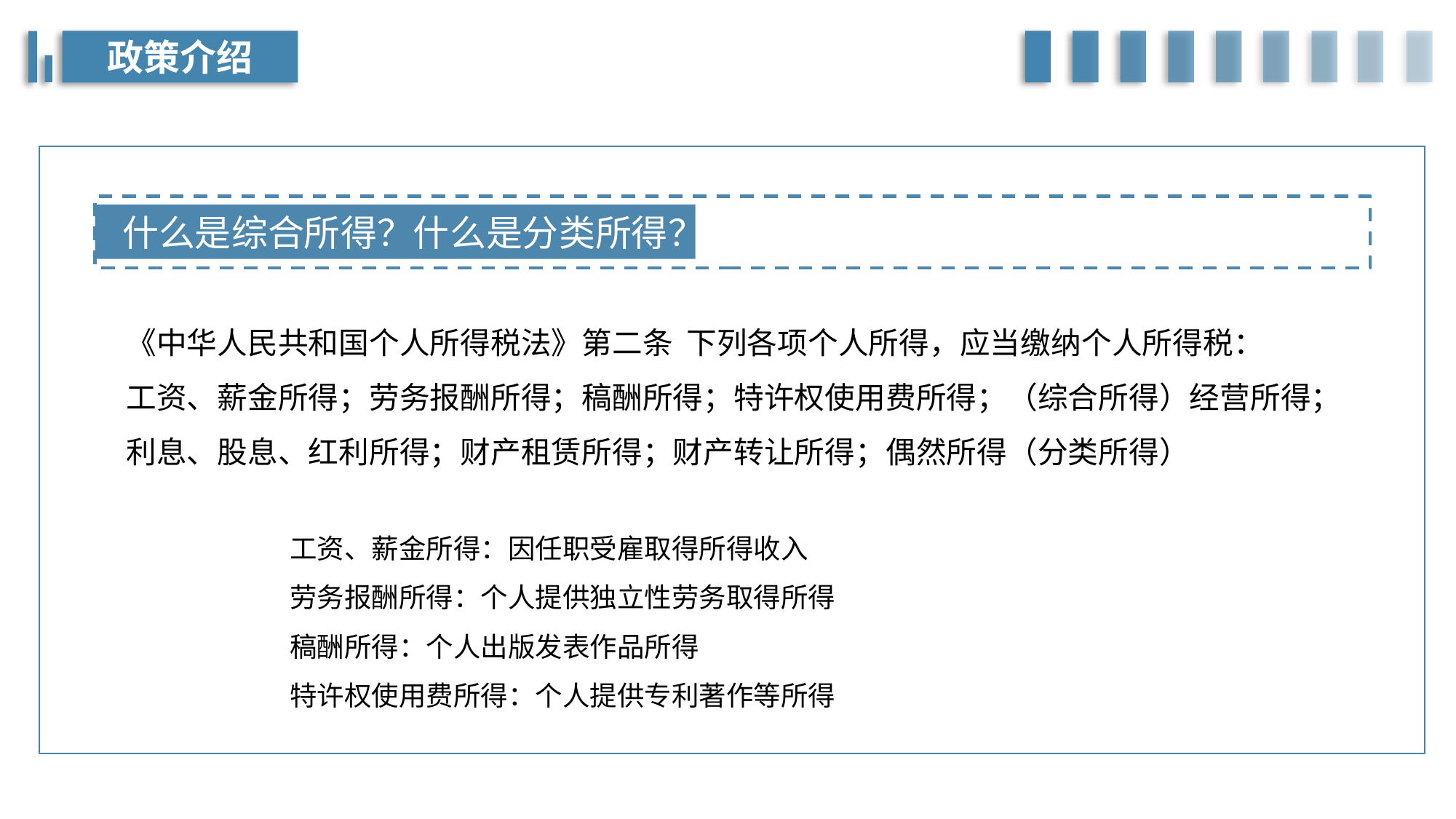

政策介绍

什么是综合所得？什么是分类所得？
《中华人民共和国个人所得税法》第二条  下列各项个人所得，应当缴纳个人所得税：
工资、薪金所得；劳务报酬所得；稿酬所得；特许权使用费所得；（综合所得）经营所得；利息、股息、红利所得；财产租赁所得；财产转让所得；偶然所得（分类所得）
工资、薪金所得：因任职受雇取得所得收入
劳务报酬所得：个人提供独立性劳务取得所得
稿酬所得：个人出版发表作品所得
特许权使用费所得：个人提供专利著作等所得